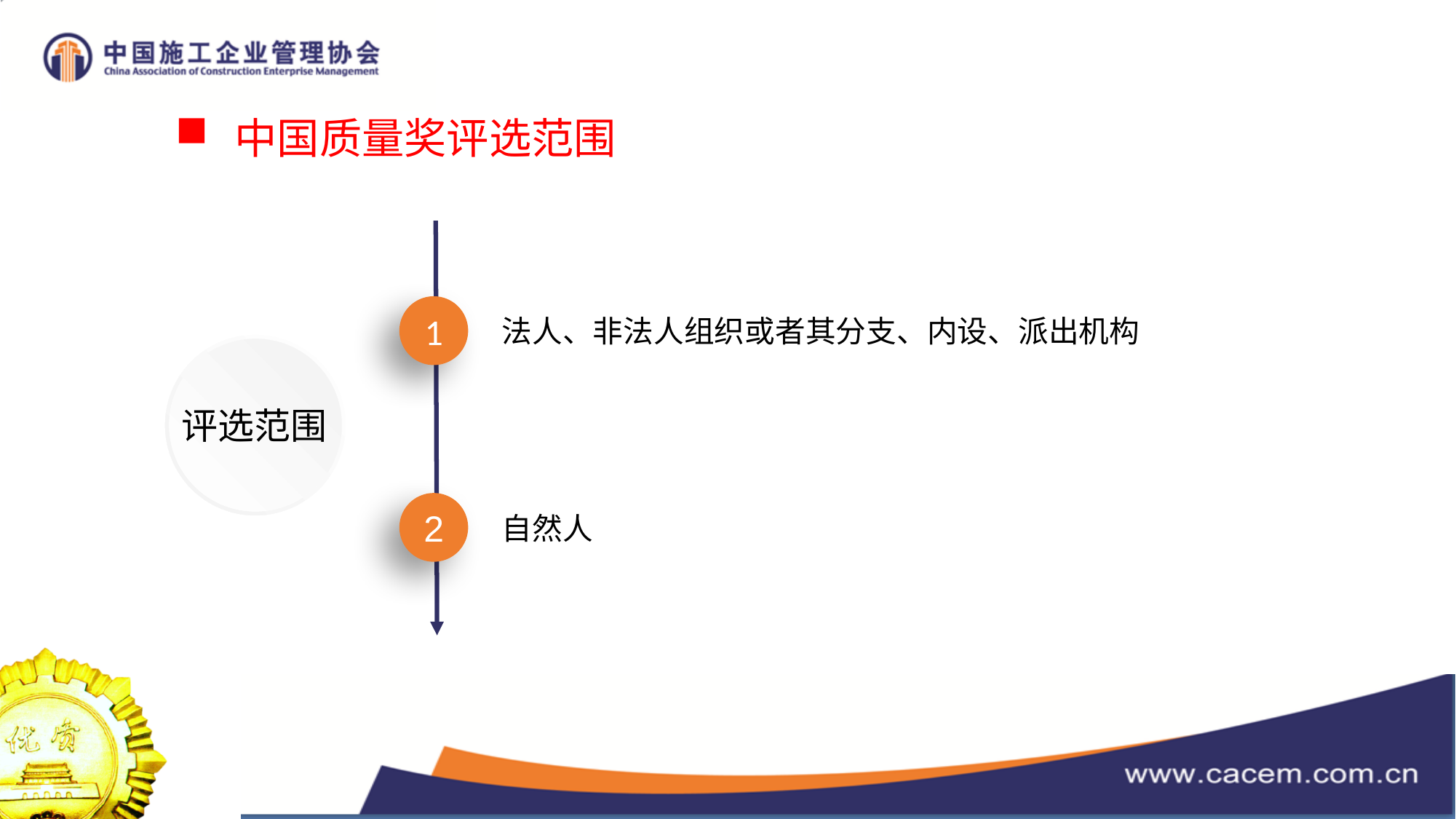

中国质量奖评选范围
1
法人、非法人组织或者其分支、内设、派出机构

评选范围
2
自然人